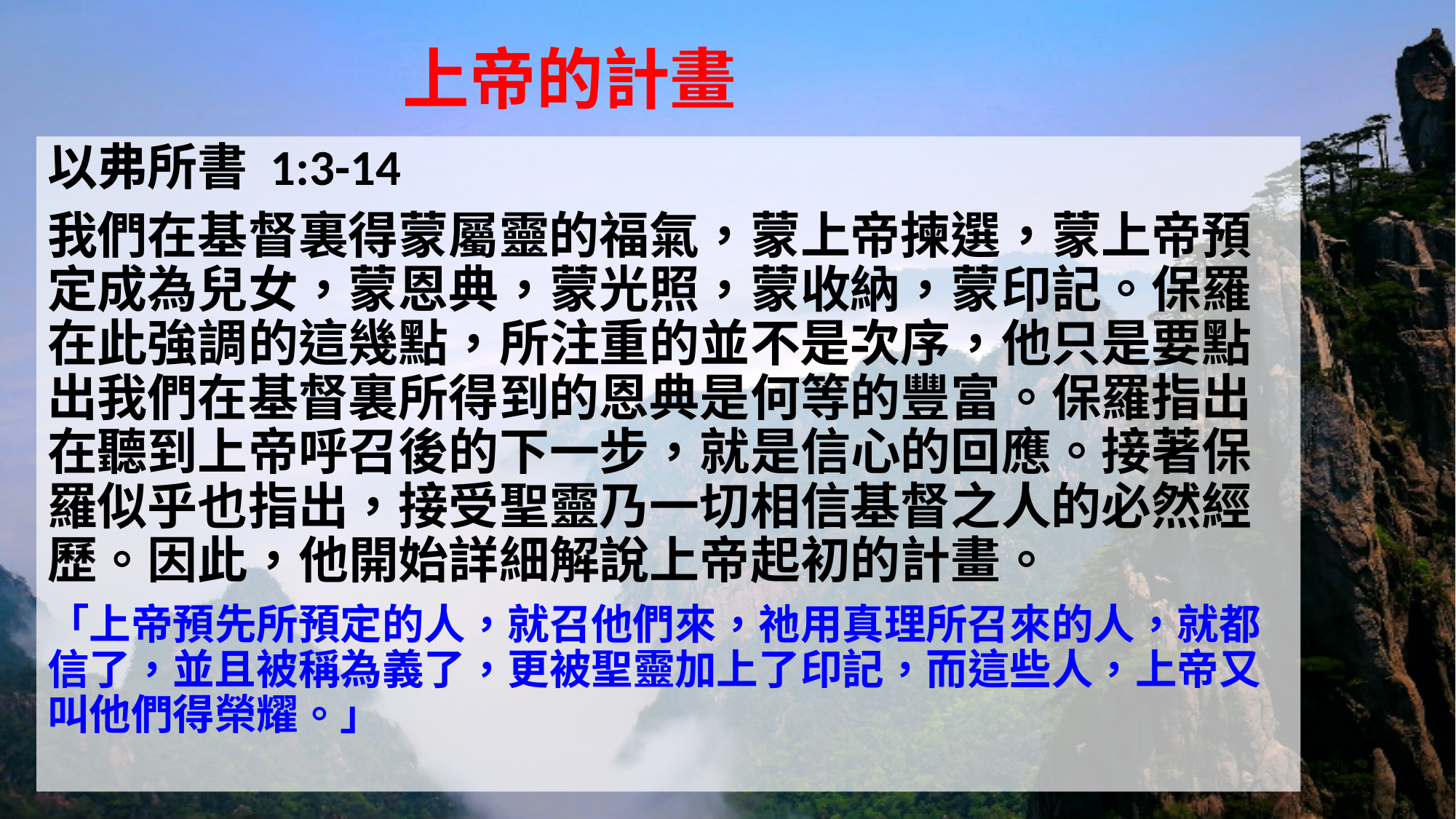

# 上帝的計畫
以弗所書 1:3-14
我們在基督裏得蒙屬靈的福氣，蒙上帝揀選，蒙上帝預定成為兒女，蒙恩典，蒙光照，蒙收納，蒙印記。保羅在此強調的這幾點，所注重的並不是次序，他只是要點出我們在基督裏所得到的恩典是何等的豐富。保羅指出在聽到上帝呼召後的下一步，就是信心的回應。接著保羅似乎也指出，接受聖靈乃一切相信基督之人的必然經歷。因此，他開始詳細解說上帝起初的計畫。
「上帝預先所預定的人，就召他們來，祂用真理所召來的人，就都信了，並且被稱為義了，更被聖靈加上了印記，而這些人，上帝又叫他們得榮耀。」